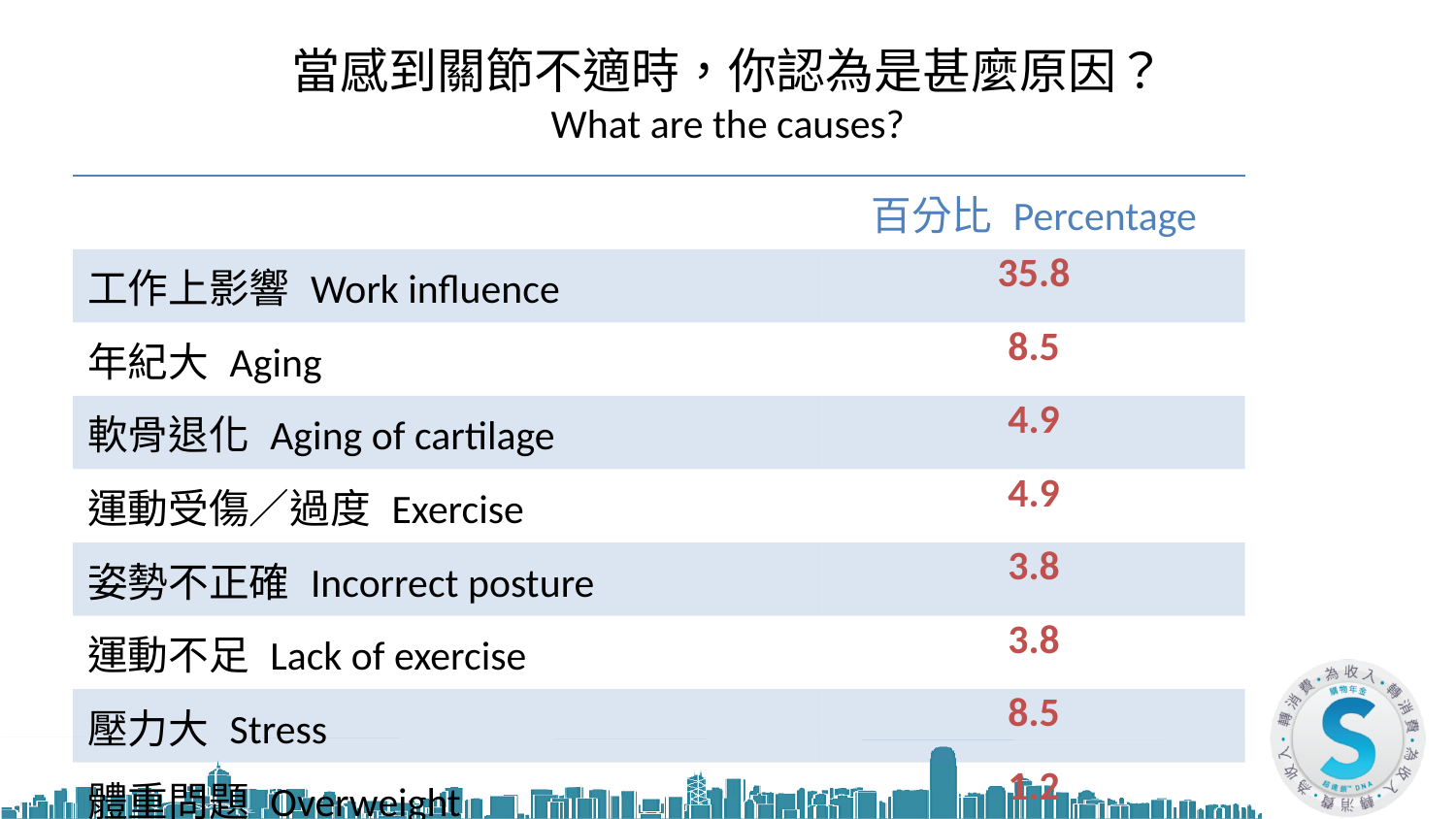

# 當感到關節不適時，你認為是甚麼原因？ What are the causes?
|  | 百分比 Percentage |
| --- | --- |
| 工作上影響 Work influence | 35.8 |
| 年紀大 Aging | 8.5 |
| 軟骨退化 Aging of cartilage | 4.9 |
| 運動受傷／過度 Exercise | 4.9 |
| 姿勢不正確 Incorrect posture | 3.8 |
| 運動不足 Lack of exercise | 3.8 |
| 壓力大 Stress | 8.5 |
| 體重問題 Overweight | 1.2 |